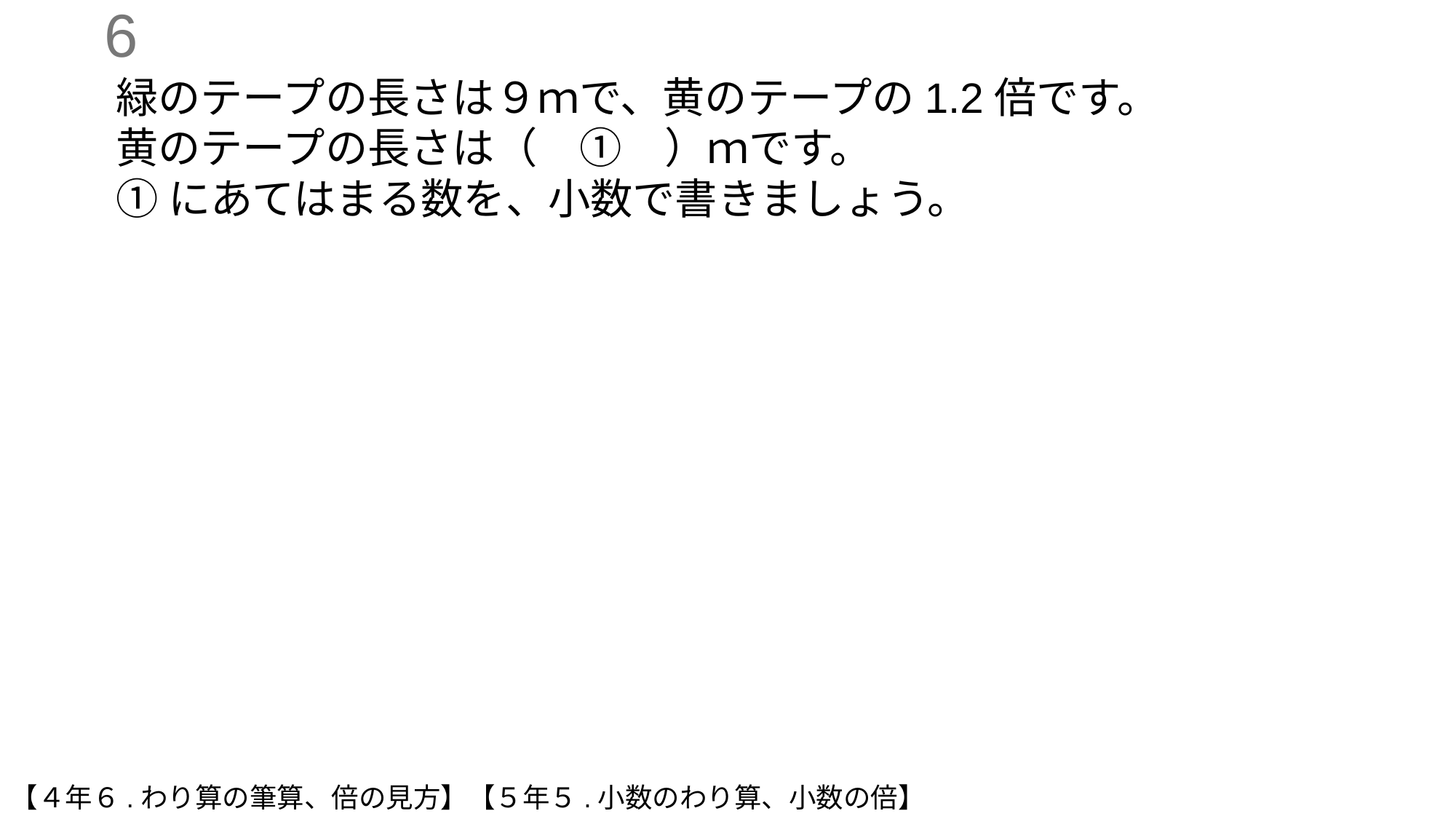

6
緑のテープの長さは９ｍで、黄のテープの1.2倍です。
黄のテープの長さは（　①　）ｍです。
①にあてはまる数を、小数で書きましょう。
【４年６.わり算の筆算、倍の見方】【５年５.小数のわり算、小数の倍】